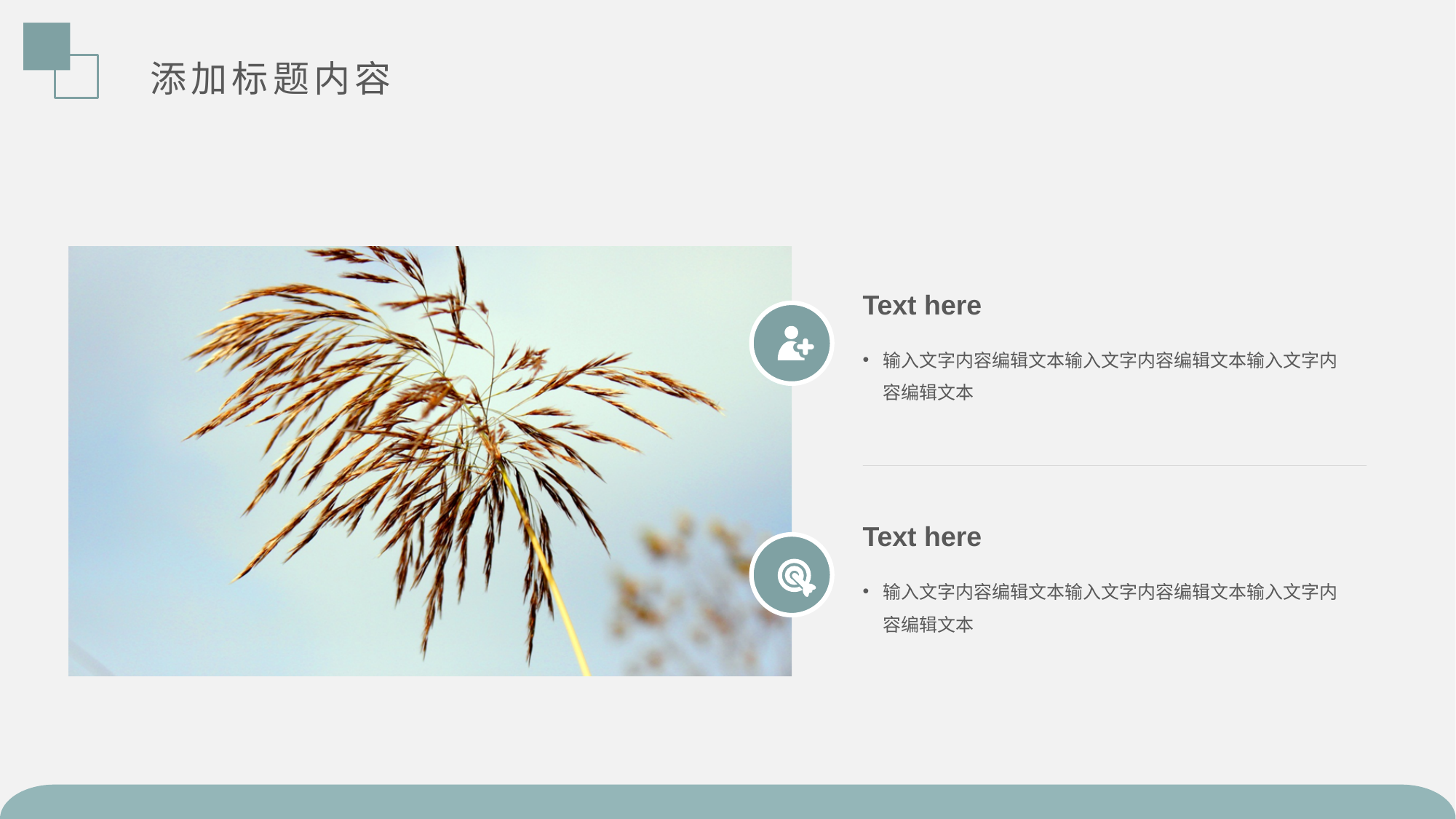

添加标题内容

Text here
输入文字内容编辑文本输入文字内容编辑文本输入文字内容编辑文本

Text here
输入文字内容编辑文本输入文字内容编辑文本输入文字内容编辑文本